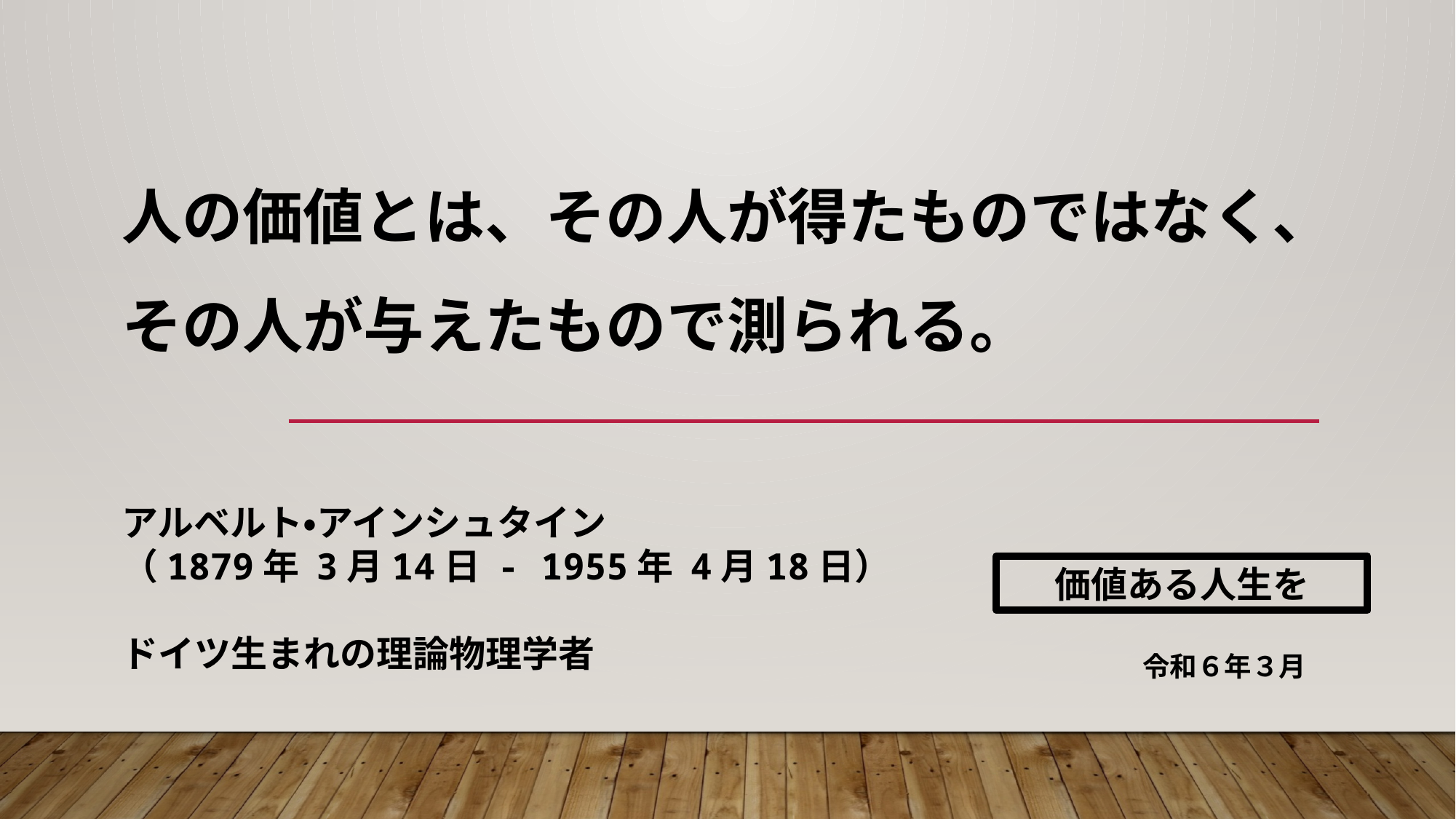

人の価値とは、その人が得たものではなく、その人が与えたもので測られる。
アルベルト・アインシュタイン
（1879年 3月14日 - 1955年 4月18日）

ドイツ生まれの理論物理学者
価値ある人生を
令和６年３月